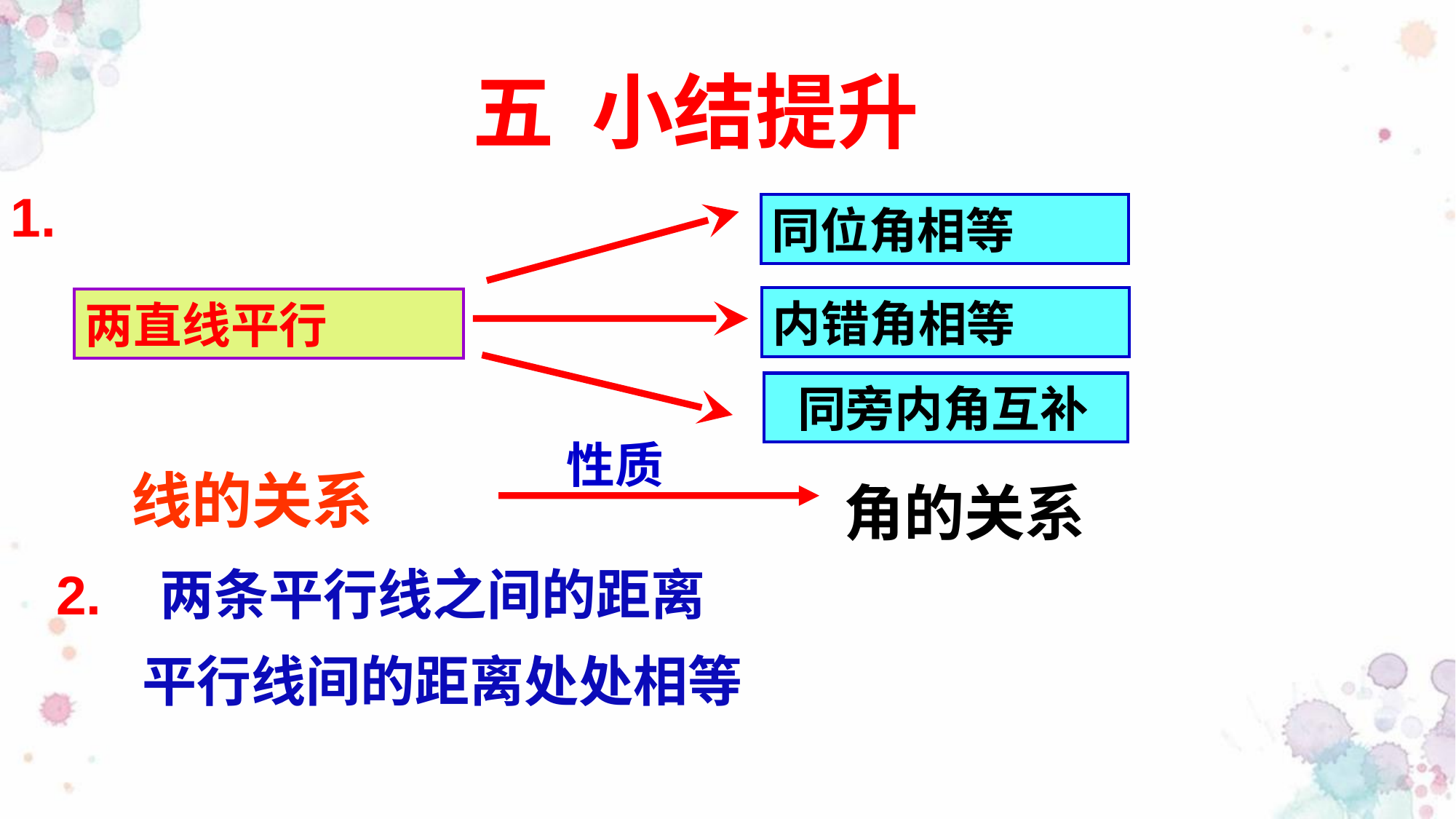

五  小结提升
1.
同位角相等

内错角相等
两直线平行

 同旁内角互补

性质
线的关系
角的关系

2.   两条平行线之间的距离
平行线间的距离处处相等